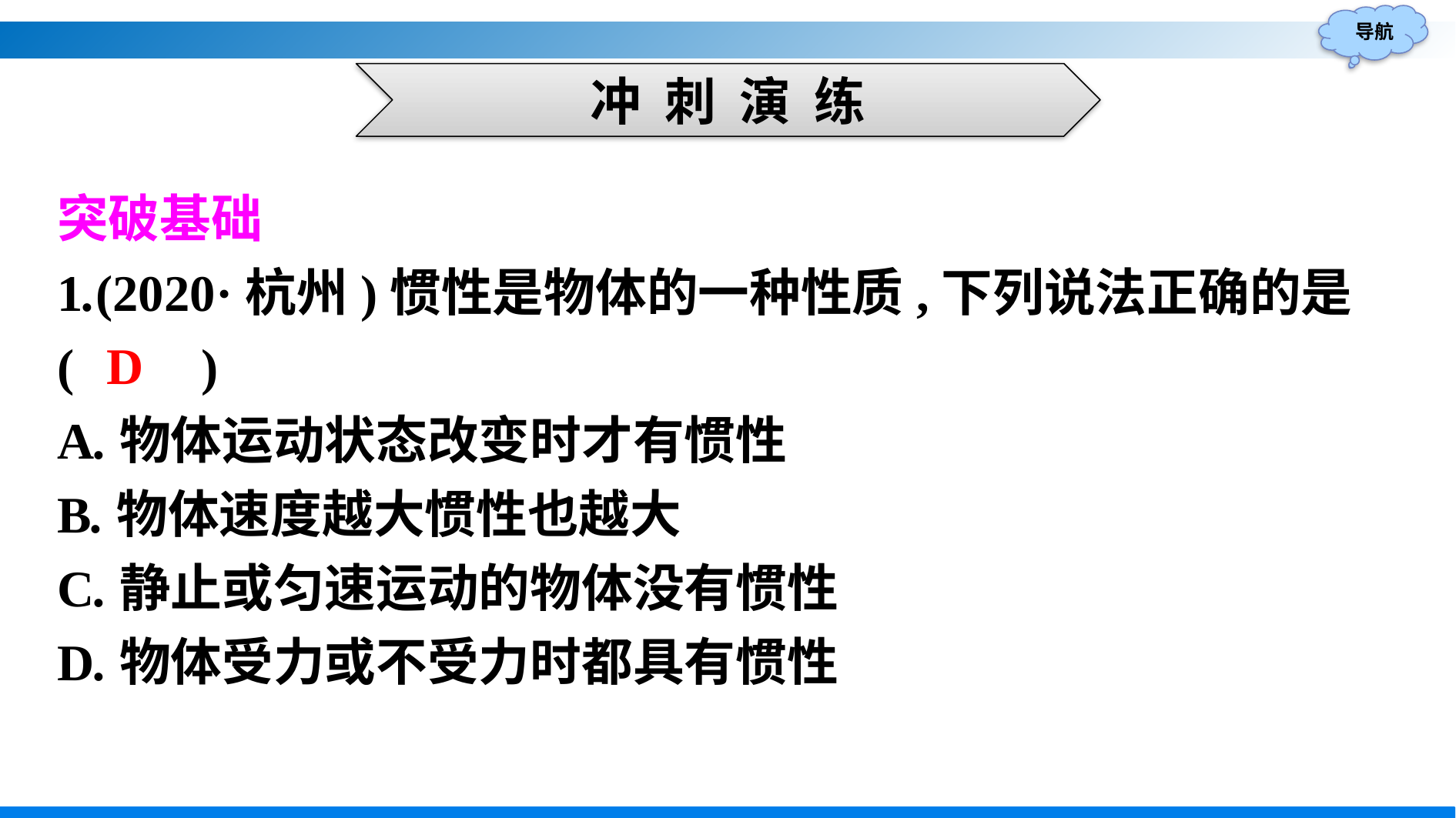

冲  刺  演  练
突破基础
1.(2020·杭州)惯性是物体的一种性质,下列说法正确的是
(　　)
A.物体运动状态改变时才有惯性
B.物体速度越大惯性也越大
C.静止或匀速运动的物体没有惯性
D.物体受力或不受力时都具有惯性
D